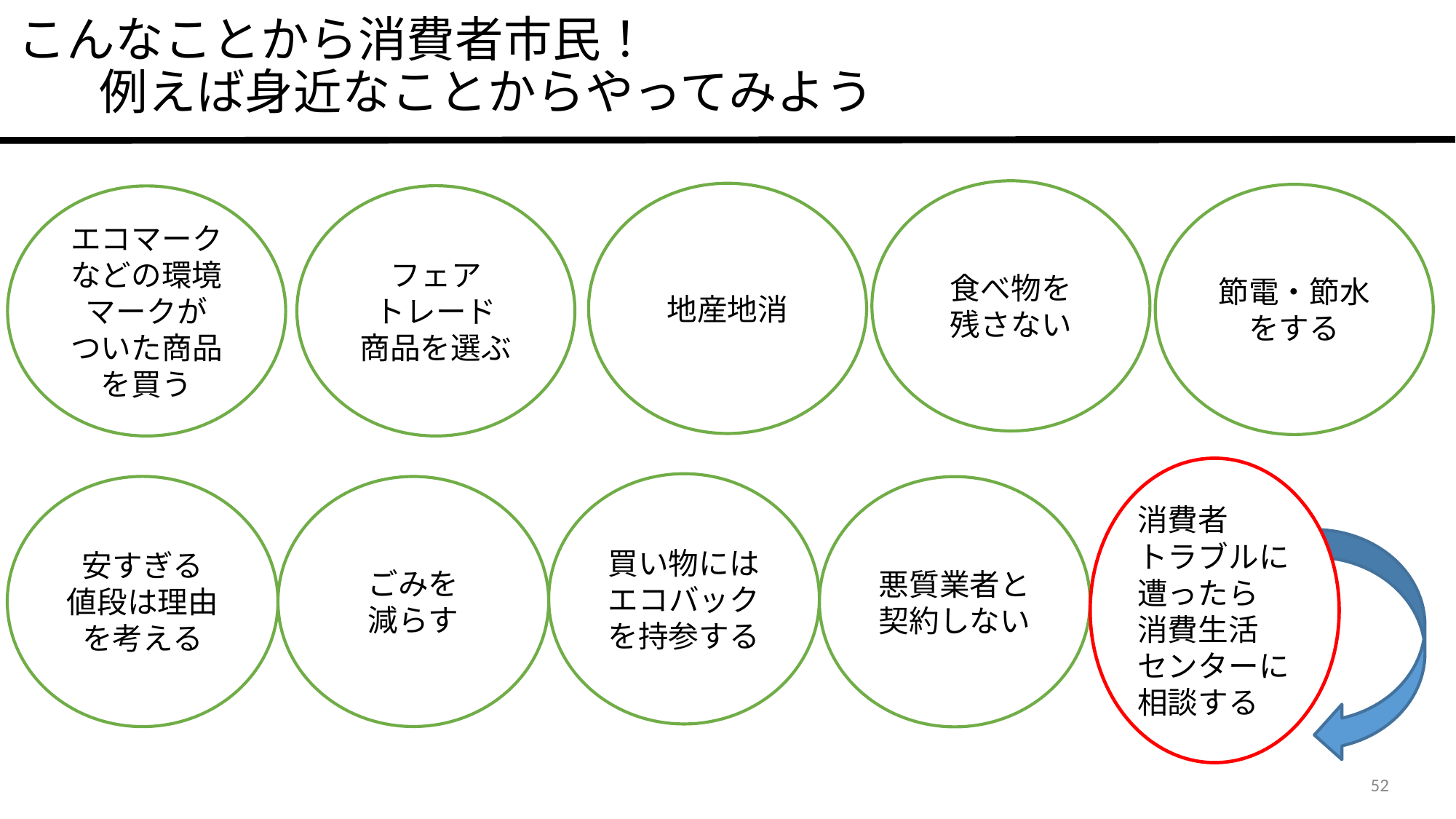

# こんなことから消費者市民！ 　 例えば身近なことからやってみよう －
食べ物を
残さない
地産地消
節電・節水をする
フェア
トレード
商品を選ぶ
エコマークなどの環境マークが
ついた商品を買う
消費者
トラブルに遭ったら
消費生活
センターに
相談する
買い物にはエコバックを持参する
安すぎる
値段は理由を考える
ごみを
減らす
悪質業者と
契約しない

52